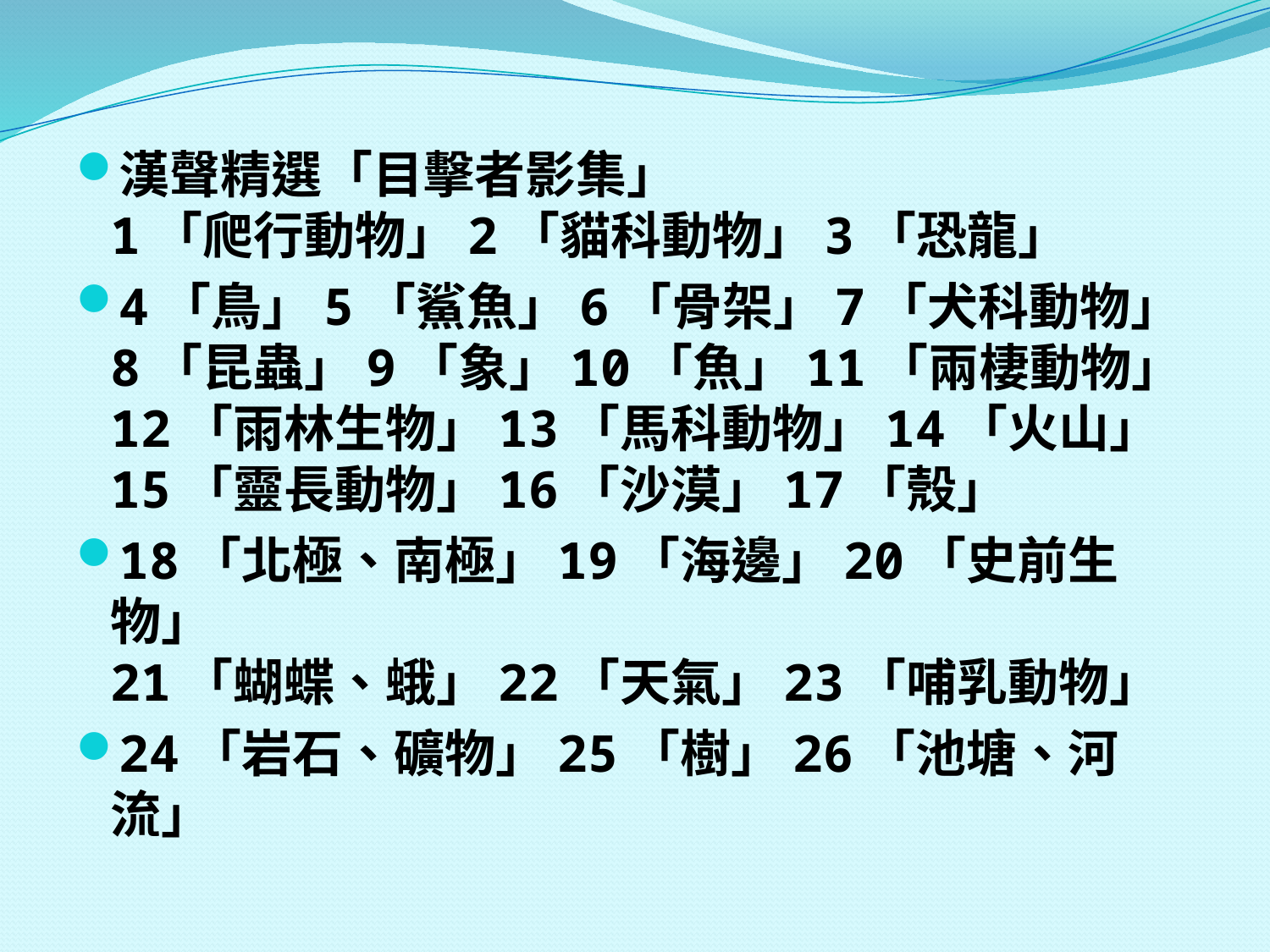

漢聲精選「目擊者影集」
1「爬行動物」2「貓科動物」3「恐龍」
4「鳥」5「鯊魚」6「骨架」7「犬科動物」8「昆蟲」9「象」10「魚」11「兩棲動物」12「雨林生物」13「馬科動物」14「火山」15「靈長動物」16「沙漠」17「殼」
18「北極、南極」19「海邊」20「史前生物」
21「蝴蝶、蛾」22「天氣」23「哺乳動物」
24「岩石、礦物」25「樹」26「池塘、河流」